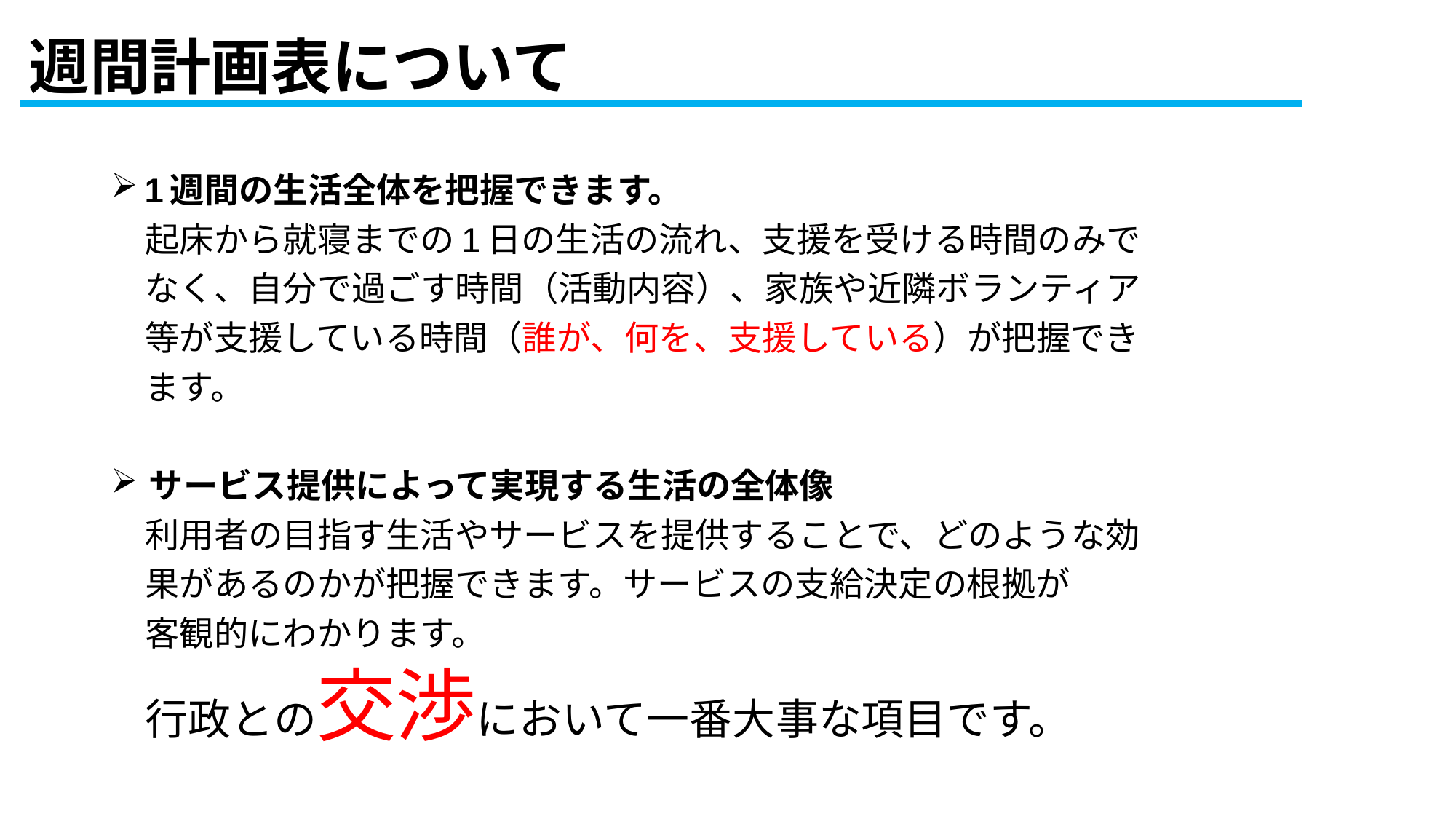

# 週間計画表について
 1週間の生活全体を把握できます。
　起床から就寝までの1日の生活の流れ、支援を受ける時間のみで
　なく、自分で過ごす時間（活動内容）、家族や近隣ボランティア
　等が支援している時間（誰が、何を、支援している）が把握でき
　ます。

 サービス提供によって実現する生活の全体像
　利用者の目指す生活やサービスを提供することで、どのような効
　果があるのかが把握できます。サービスの支給決定の根拠が
　客観的にわかります。
　行政との交渉において一番大事な項目です。